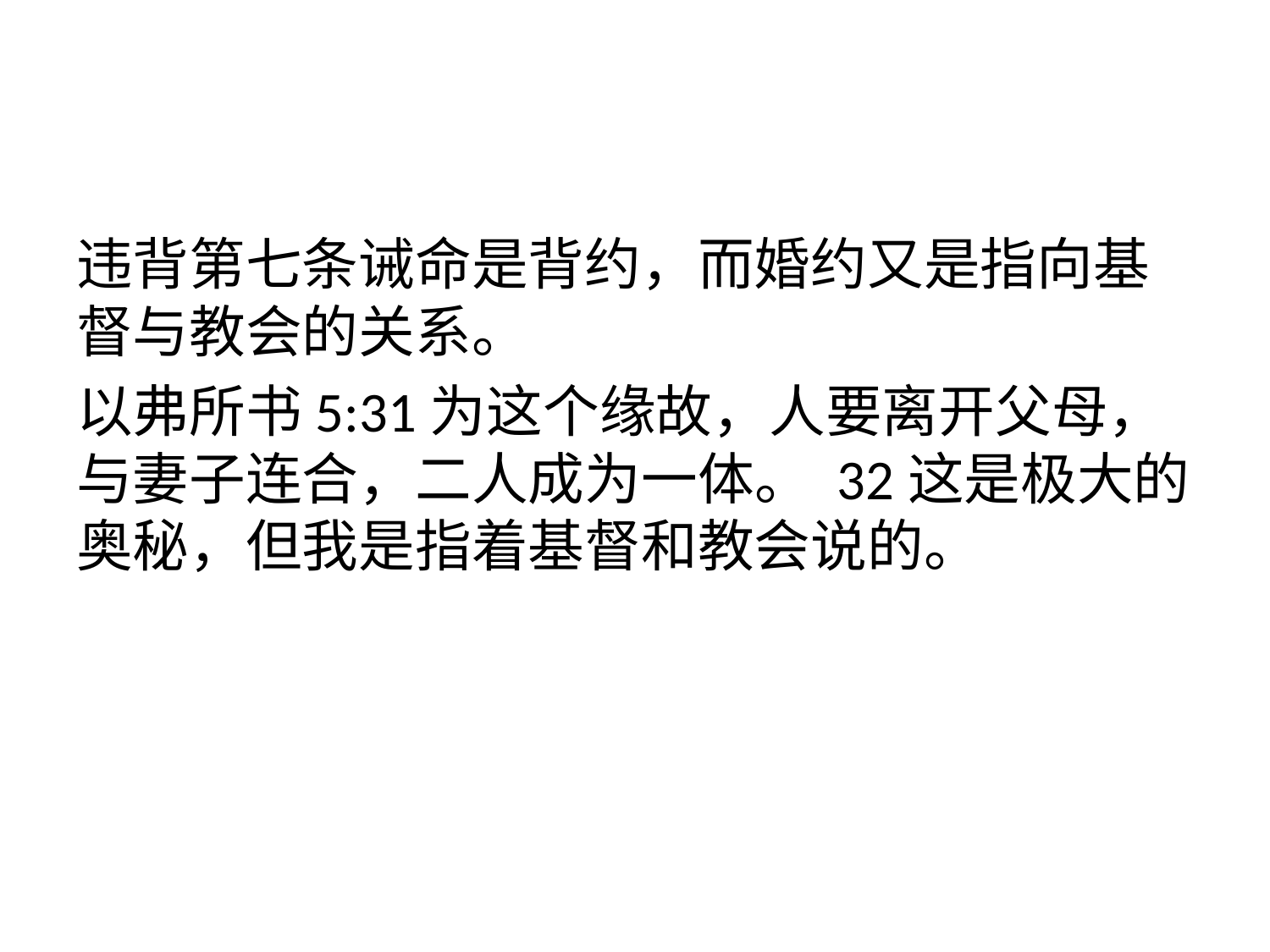

#
违背第七条诫命是背约，而婚约又是指向基督与教会的关系。
以弗所书5:31为这个缘故，人要离开父母，与妻子连合，二人成为一体。 32这是极大的奥秘，但我是指着基督和教会说的。